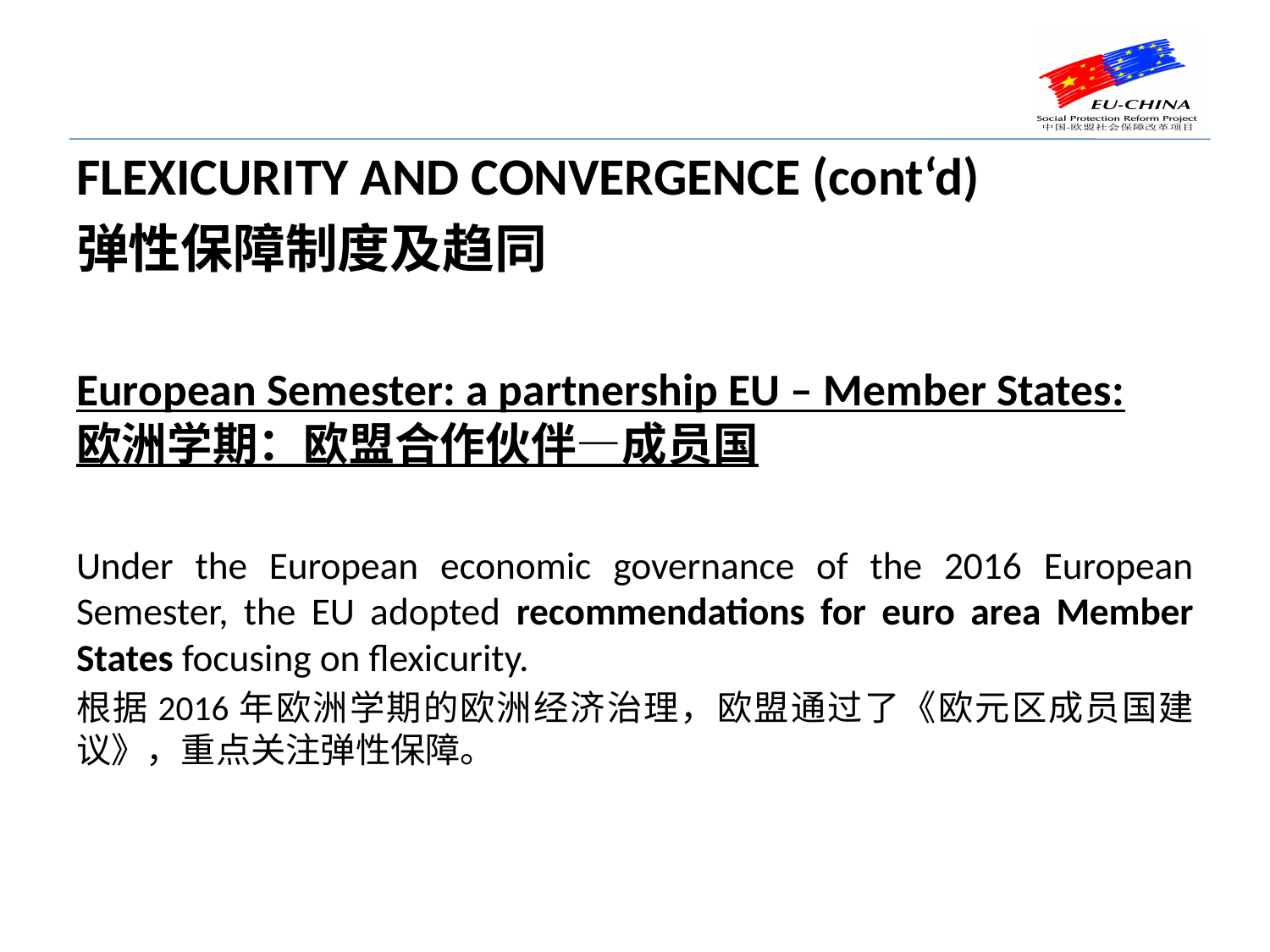

Flexicurity and convergence (cont‘d)
弹性保障制度及趋同

European Semester: a partnership EU – Member States:
欧洲学期：欧盟合作伙伴—成员国

Under the European economic governance of the 2016 European Semester, the EU adopted recommendations for euro area Member States focusing on flexicurity.
根据2016年欧洲学期的欧洲经济治理，欧盟通过了《欧元区成员国建议》，重点关注弹性保障。